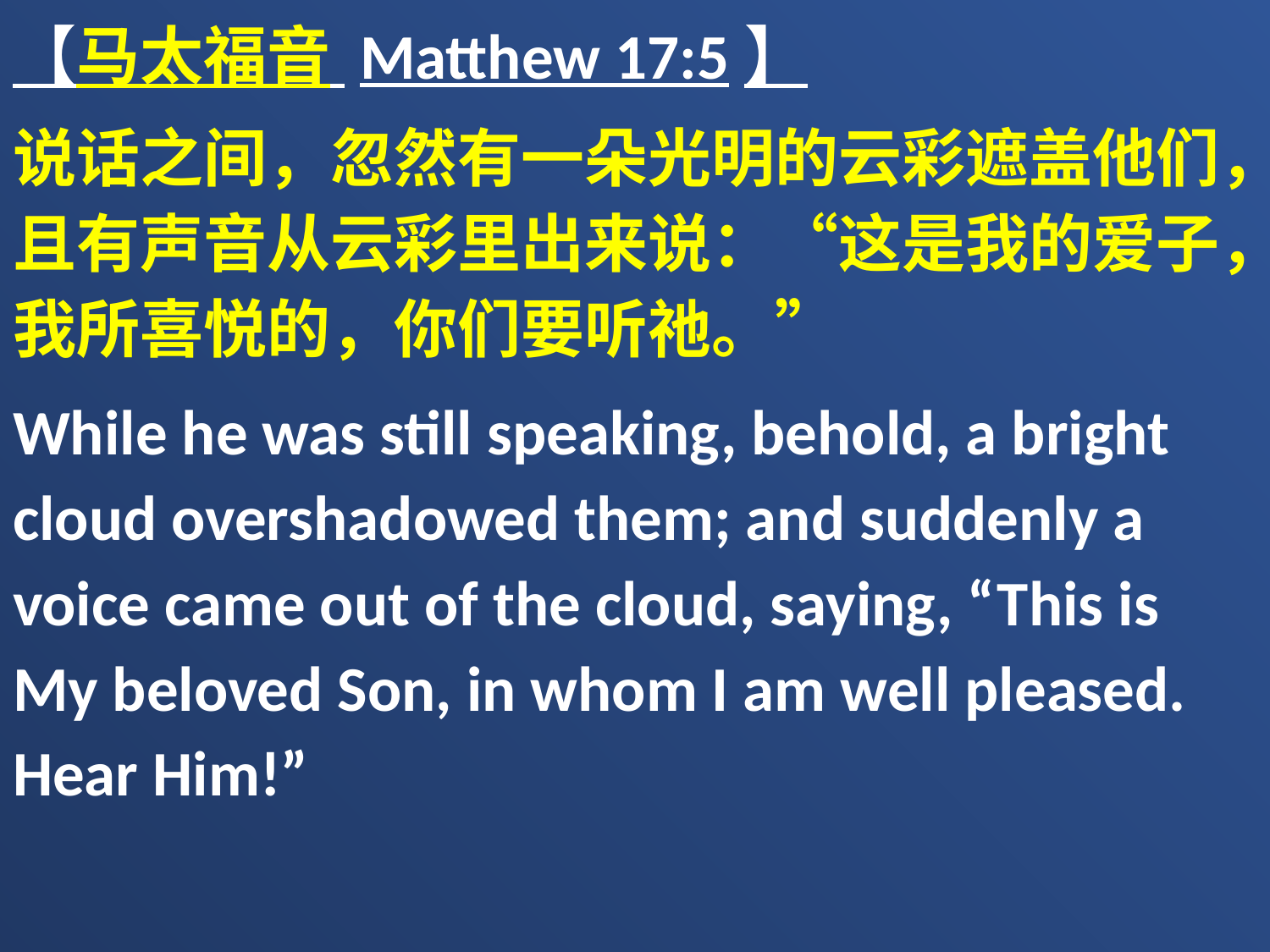

【马太福音 Matthew 17:5】
说话之间，忽然有一朵光明的云彩遮盖他们，且有声音从云彩里出来说：“这是我的爱子，我所喜悦的，你们要听祂。”
While he was still speaking, behold, a bright cloud overshadowed them; and suddenly a voice came out of the cloud, saying, “This is My beloved Son, in whom I am well pleased. Hear Him!”